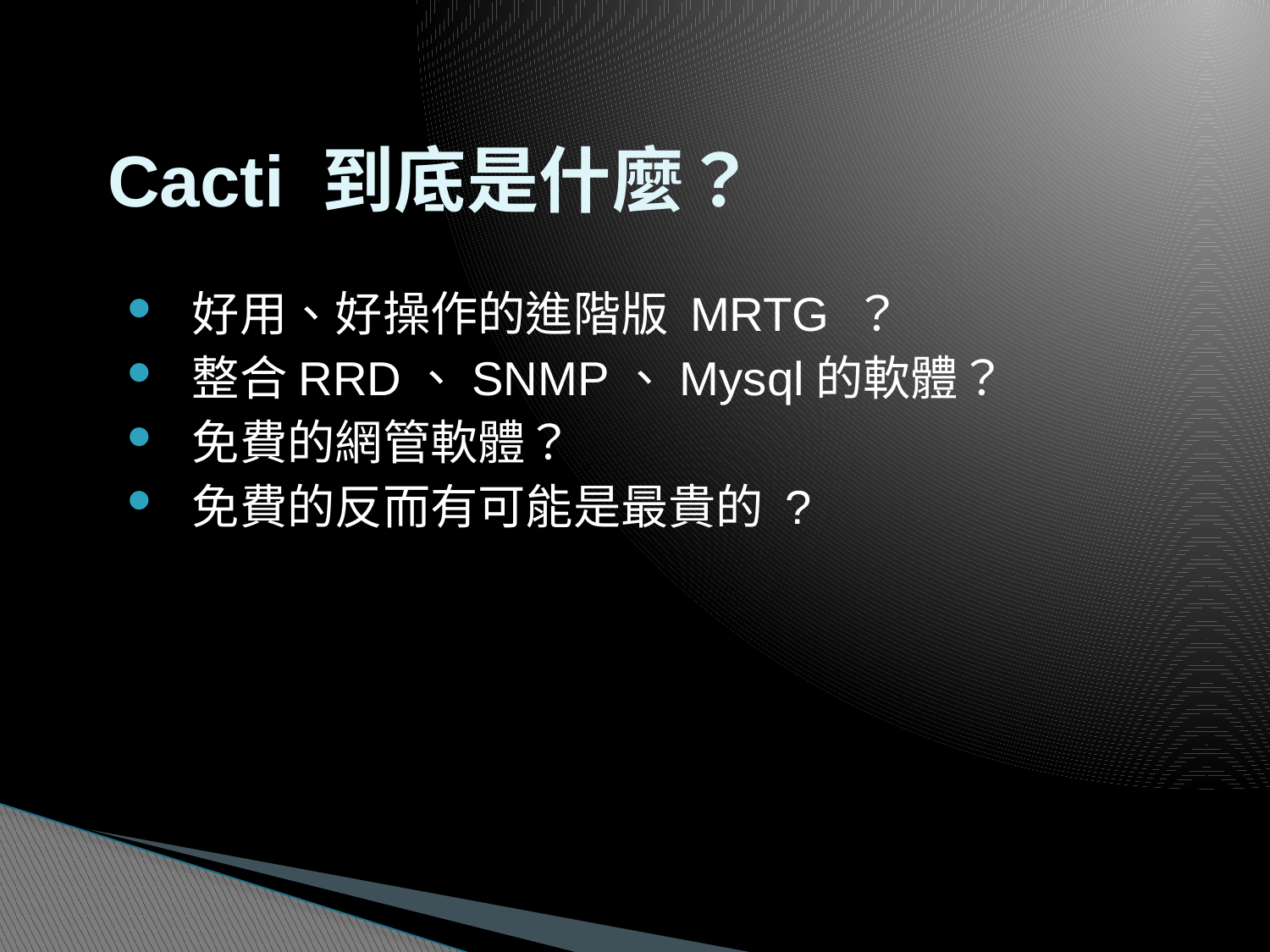

Cacti 到底是什麼？
  好用、好操作的進階版 MRTG ？
  整合RRD、SNMP、Mysql的軟體？
  免費的網管軟體？
  免費的反而有可能是最貴的 ?